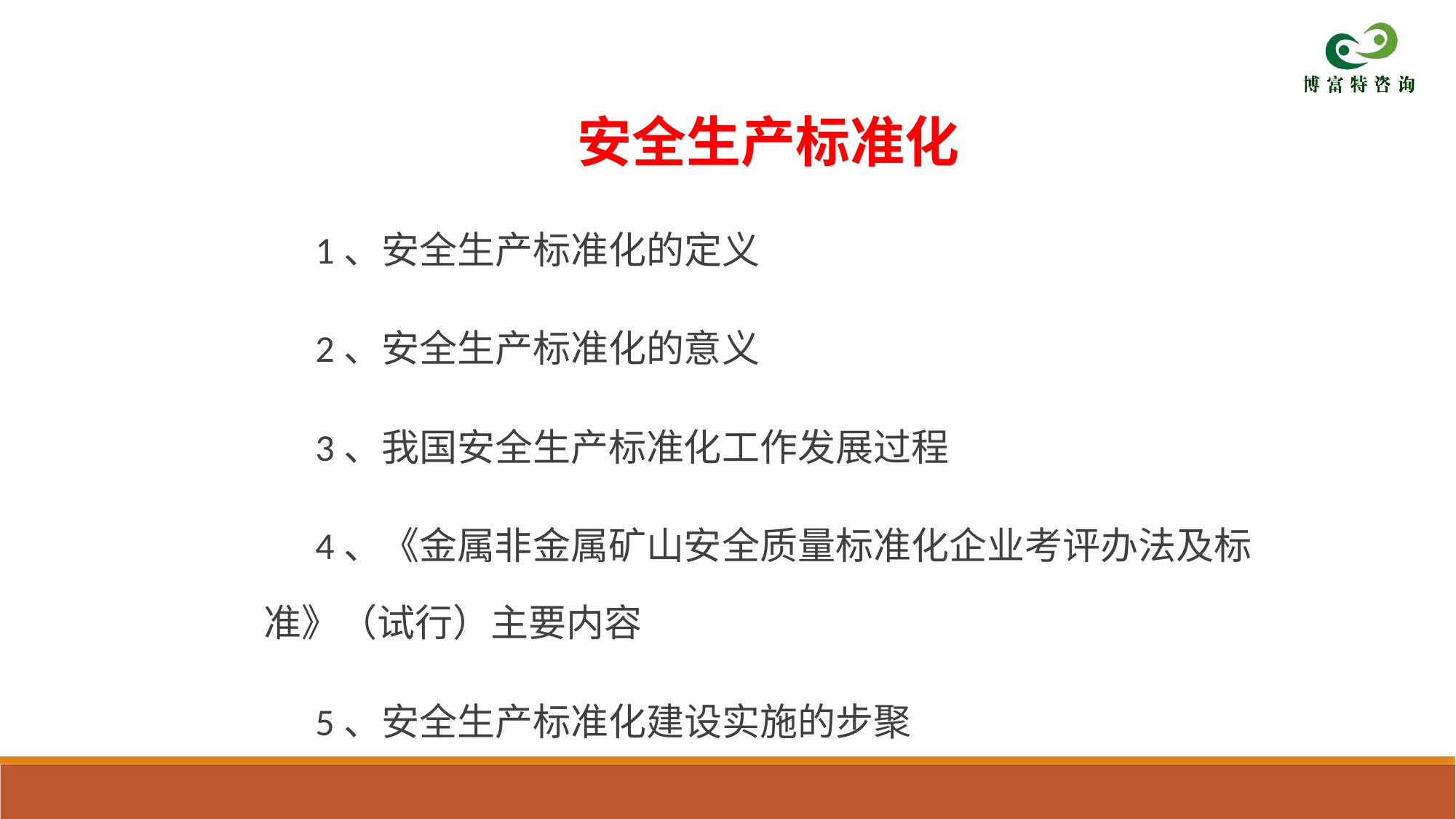

安全生产标准化
      1、安全生产标准化的定义
      2、安全生产标准化的意义
      3、我国安全生产标准化工作发展过程
      4、《金属非金属矿山安全质量标准化企业考评办法及标准》（试行）主要内容
      5、安全生产标准化建设实施的步聚